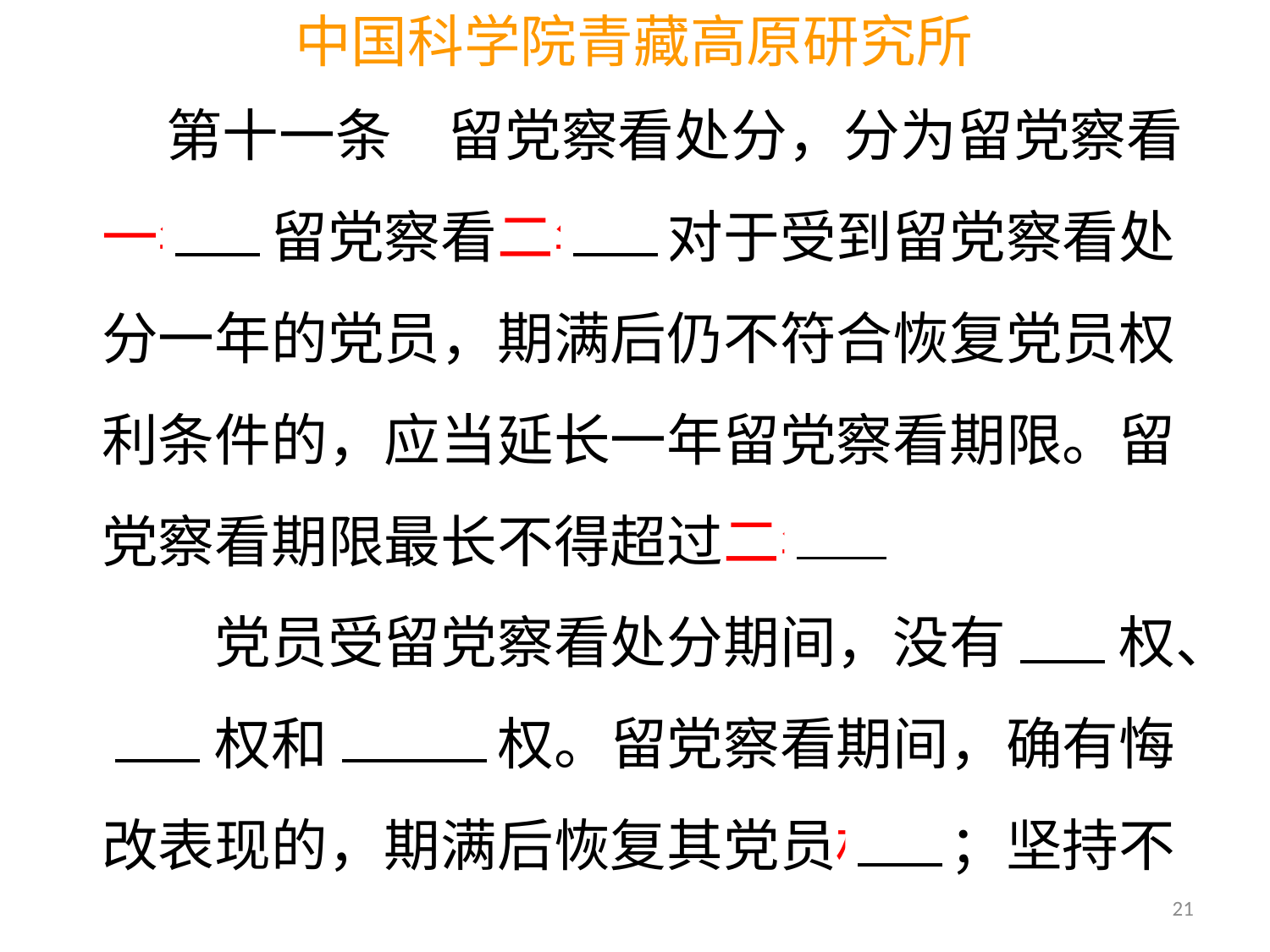

第十一条　留党察看处分，分为留党察看一年、留党察看二年。对于受到留党察看处分一年的党员，期满后仍不符合恢复党员权利条件的，应当延长一年留党察看期限。留党察看期限最长不得超过二年。
　　党员受留党察看处分期间，没有表决权、选举权和被选举权。留党察看期间，确有悔改表现的，期满后恢复其党员权利；坚持不

21